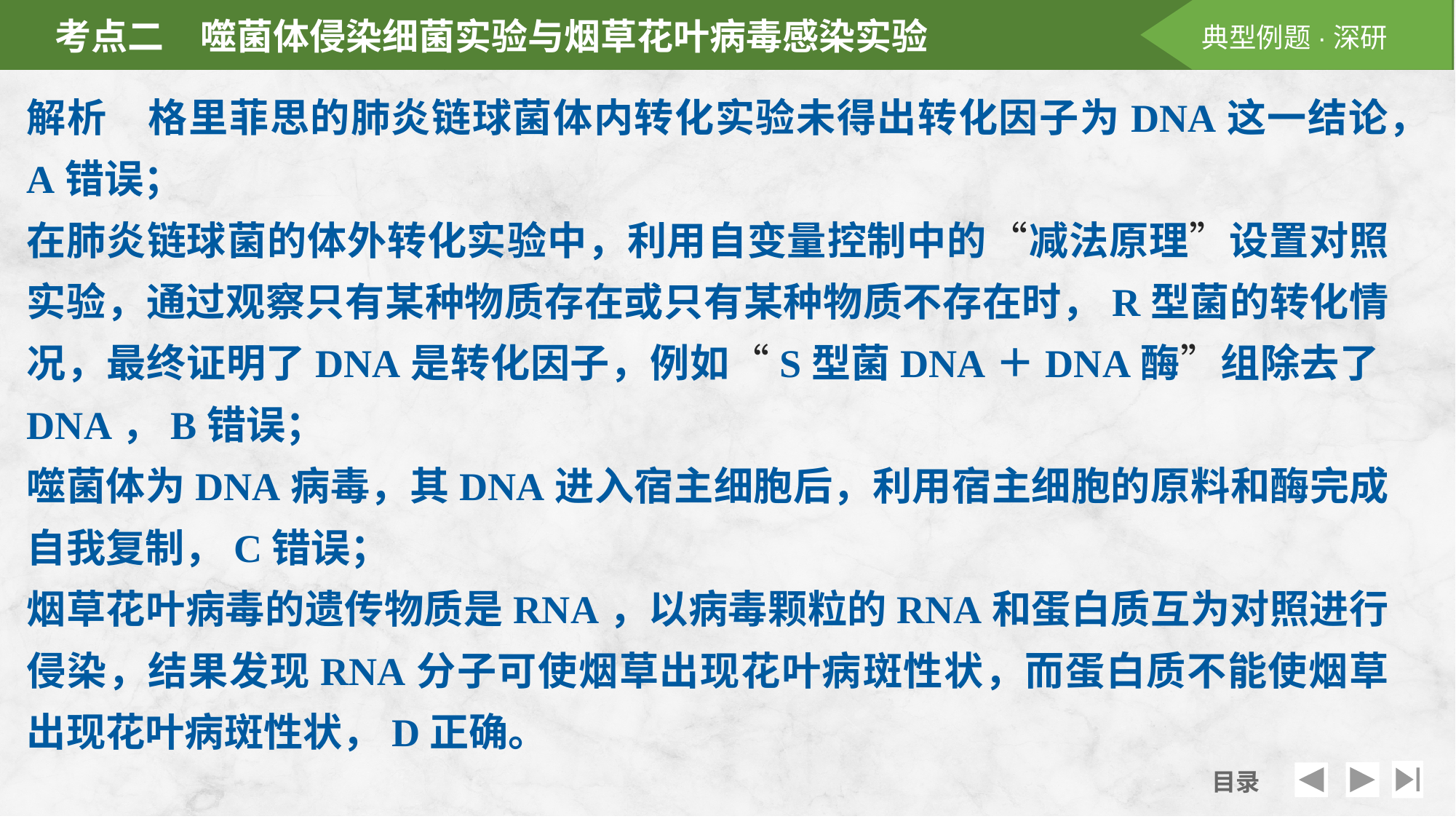

解析　格里菲思的肺炎链球菌体内转化实验未得出转化因子为DNA这一结论，A错误；
在肺炎链球菌的体外转化实验中，利用自变量控制中的“减法原理”设置对照实验，通过观察只有某种物质存在或只有某种物质不存在时，R型菌的转化情况，最终证明了DNA是转化因子，例如“S型菌DNA＋DNA酶”组除去了DNA，B错误；
噬菌体为DNA病毒，其DNA进入宿主细胞后，利用宿主细胞的原料和酶完成自我复制，C错误；
烟草花叶病毒的遗传物质是RNA，以病毒颗粒的RNA和蛋白质互为对照进行侵染，结果发现RNA分子可使烟草出现花叶病斑性状，而蛋白质不能使烟草出现花叶病斑性状，D正确。